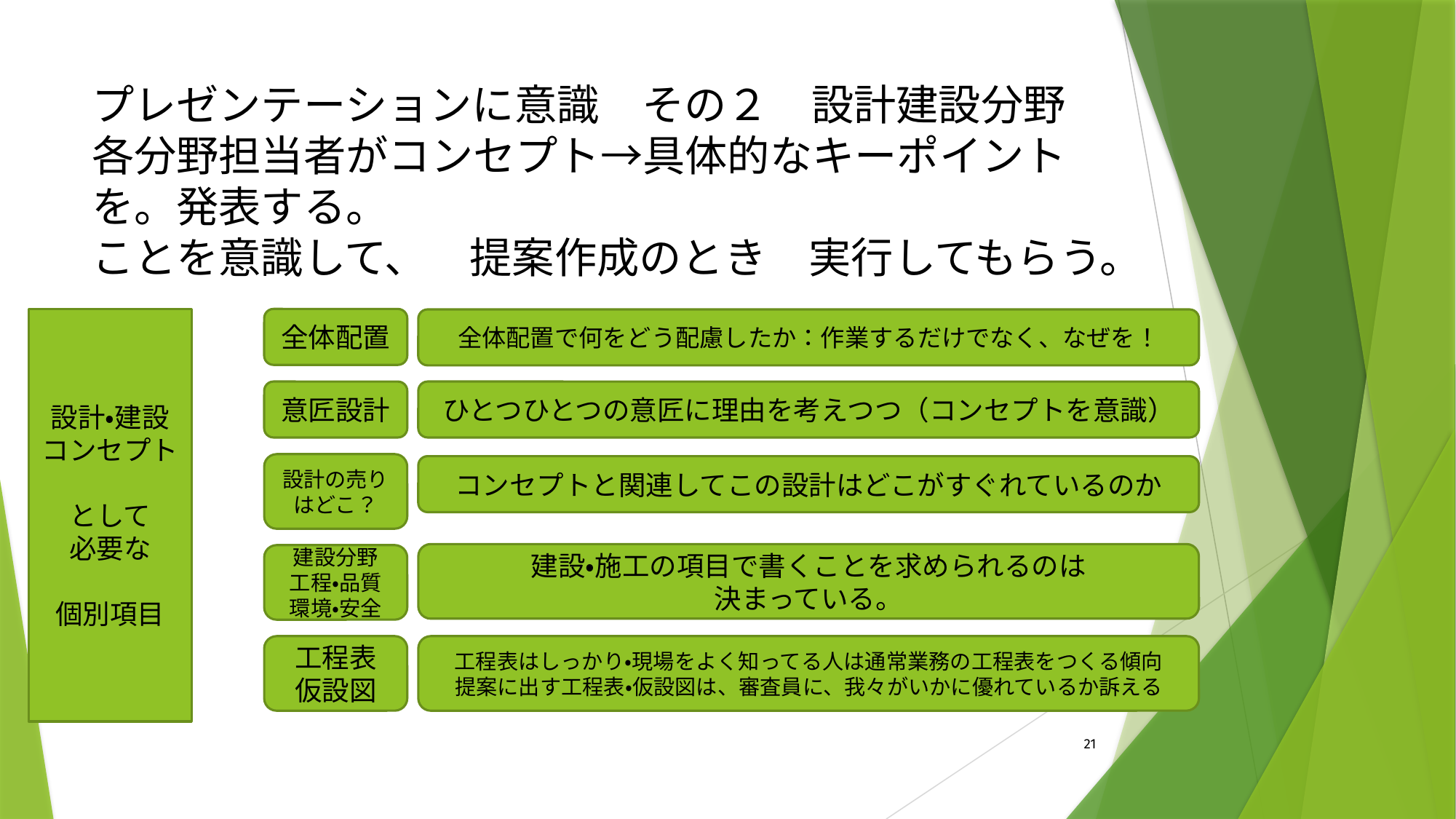

# プレゼンテーションに意識　その２　設計建設分野 各分野担当者がコンセプト→具体的なキーポイント を。発表する。　　 ことを意識して、　提案作成のとき　実行してもらう。
設計・建設
コンセプト

として
必要な

個別項目
全体配置
全体配置で何をどう配慮したか：作業するだけでなく、なぜを！
意匠設計
ひとつひとつの意匠に理由を考えつつ（コンセプトを意識）
設計の売り
はどこ？
コンセプトと関連してこの設計はどこがすぐれているのか
建設・施工の項目で書くことを求められるのは
決まっている。
建設分野
工程・品質
環境・安全
工程表はしっかり・現場をよく知ってる人は通常業務の工程表をつくる傾向
提案に出す工程表・仮設図は、審査員に、我々がいかに優れているか訴える
工程表
仮設図
21